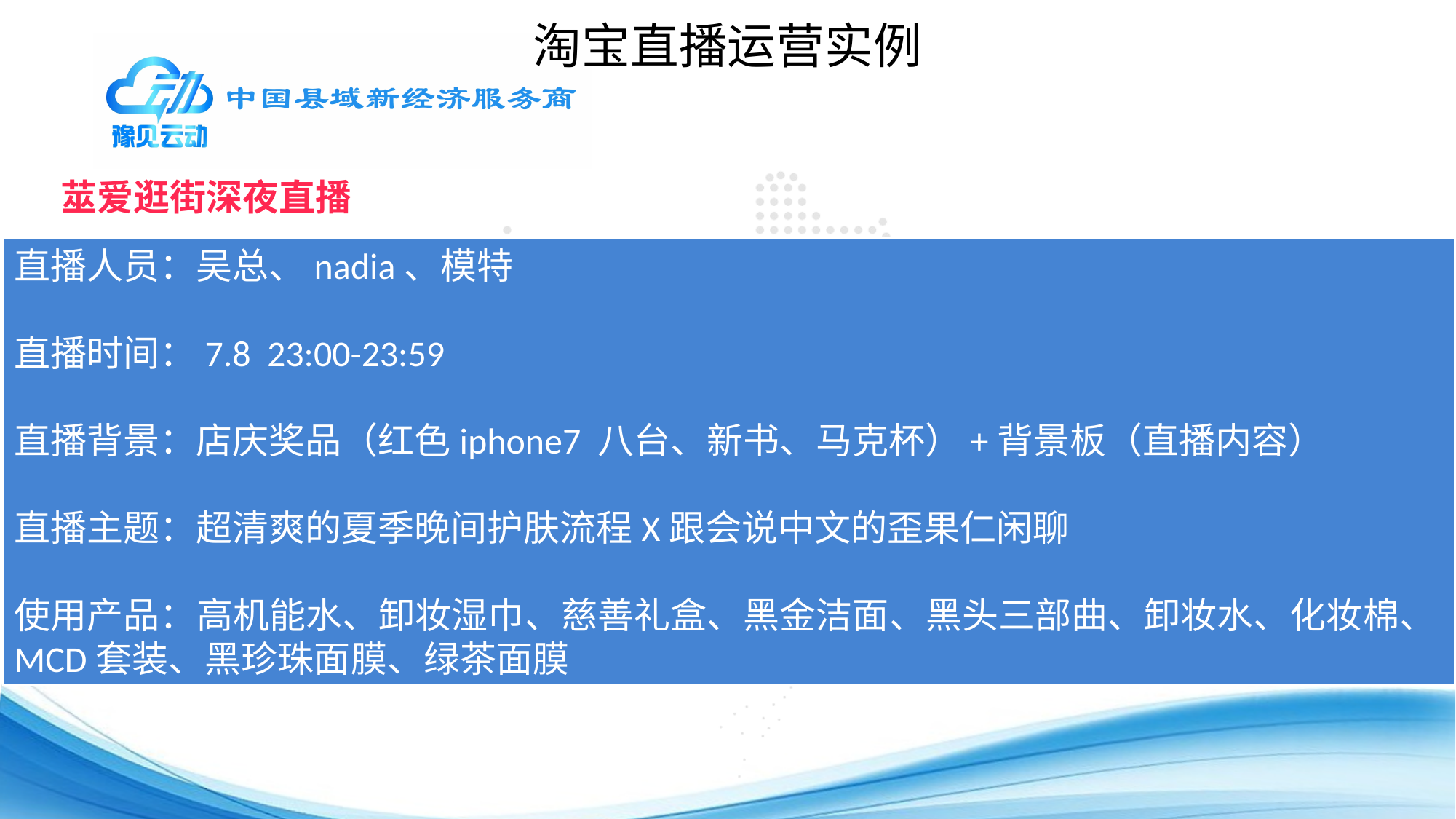

淘宝直播运营实例
莁爱逛街深夜直播
直播人员：吴总、nadia、模特

直播时间：7.8  23:00-23:59

直播背景：店庆奖品（红色iphone7 八台、新书、马克杯）+背景板（直播内容）

直播主题：超清爽的夏季晚间护肤流程X跟会说中文的歪果仁闲聊

使用产品：高机能水、卸妆湿巾、慈善礼盒、黑金洁面、黑头三部曲、卸妆水、化妆棉、MCD套装、黑珍珠面膜、绿茶面膜